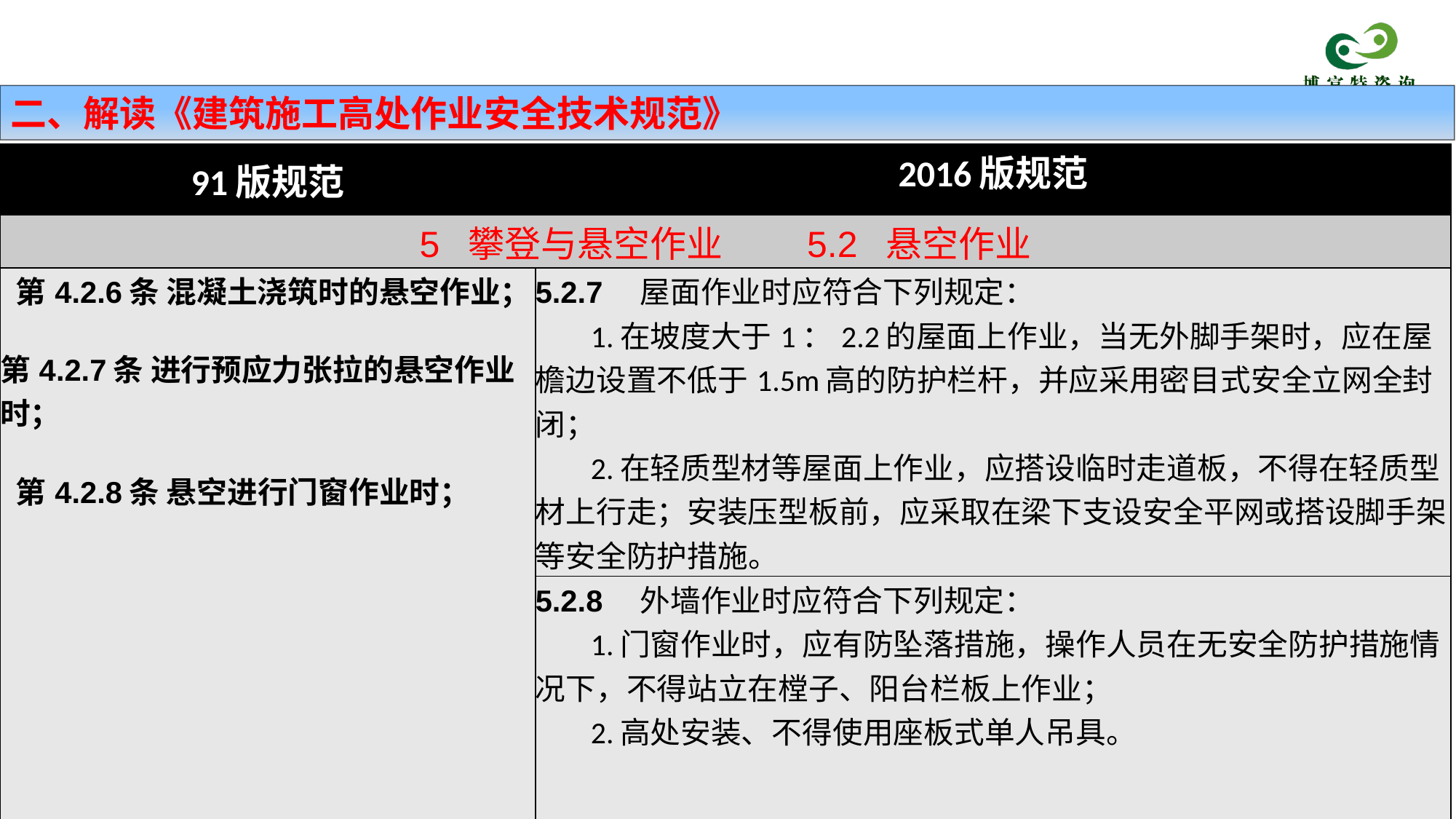

二、解读《建筑施工高处作业安全技术规范》
| 91版规范 | 2016版规范 |
| --- | --- |
| 5 攀登与悬空作业 5.2 悬空作业 |  |
| 第4.2.6条 混凝土浇筑时的悬空作业； 第4.2.7条 进行预应力张拉的悬空作业时； 第4.2.8条 悬空进行门窗作业时； | 5.2.7　屋面作业时应符合下列规定： 1.在坡度大于1：2.2的屋面上作业，当无外脚手架时，应在屋檐边设置不低于1.5m高的防护栏杆，并应采用密目式安全立网全封闭； 2.在轻质型材等屋面上作业，应搭设临时走道板，不得在轻质型材上行走；安装压型板前，应采取在梁下支设安全平网或搭设脚手架等安全防护措施。 |
|  | 5.2.8　外墙作业时应符合下列规定： 1.门窗作业时，应有防坠落措施，操作人员在无安全防护措施情况下，不得站立在樘子、阳台栏板上作业； 2.高处安装、不得使用座板式单人吊具。 |